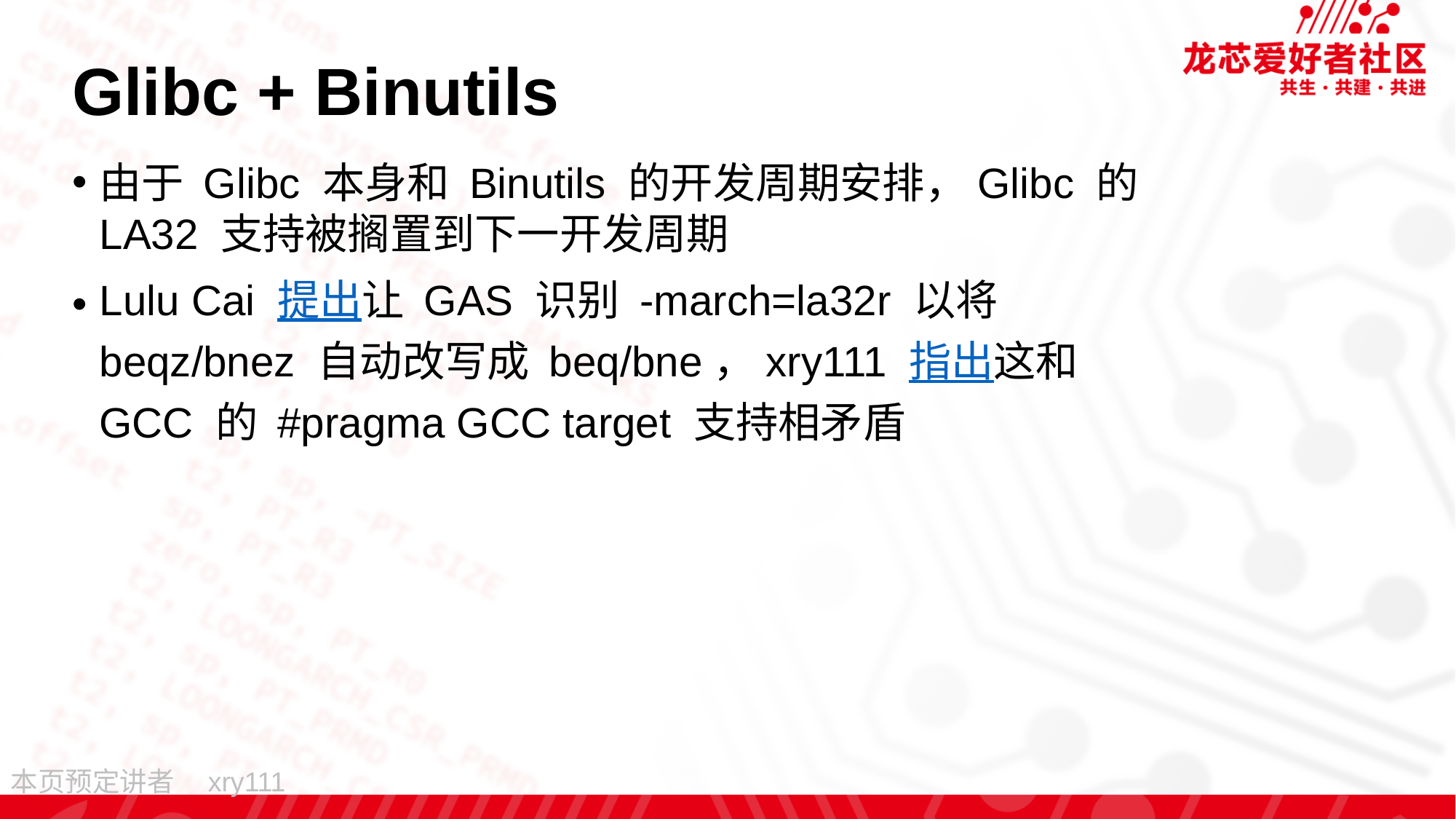

# Glibc + Binutils
由于 Glibc 本身和 Binutils 的开发周期安排，Glibc 的 LA32 支持被搁置到下一开发周期
Lulu Cai 提出让 GAS 识别 -march=la32r 以将 beqz/bnez 自动改写成 beq/bne，xry111 指出这和 GCC 的 #pragma GCC target 支持相矛盾
xry111